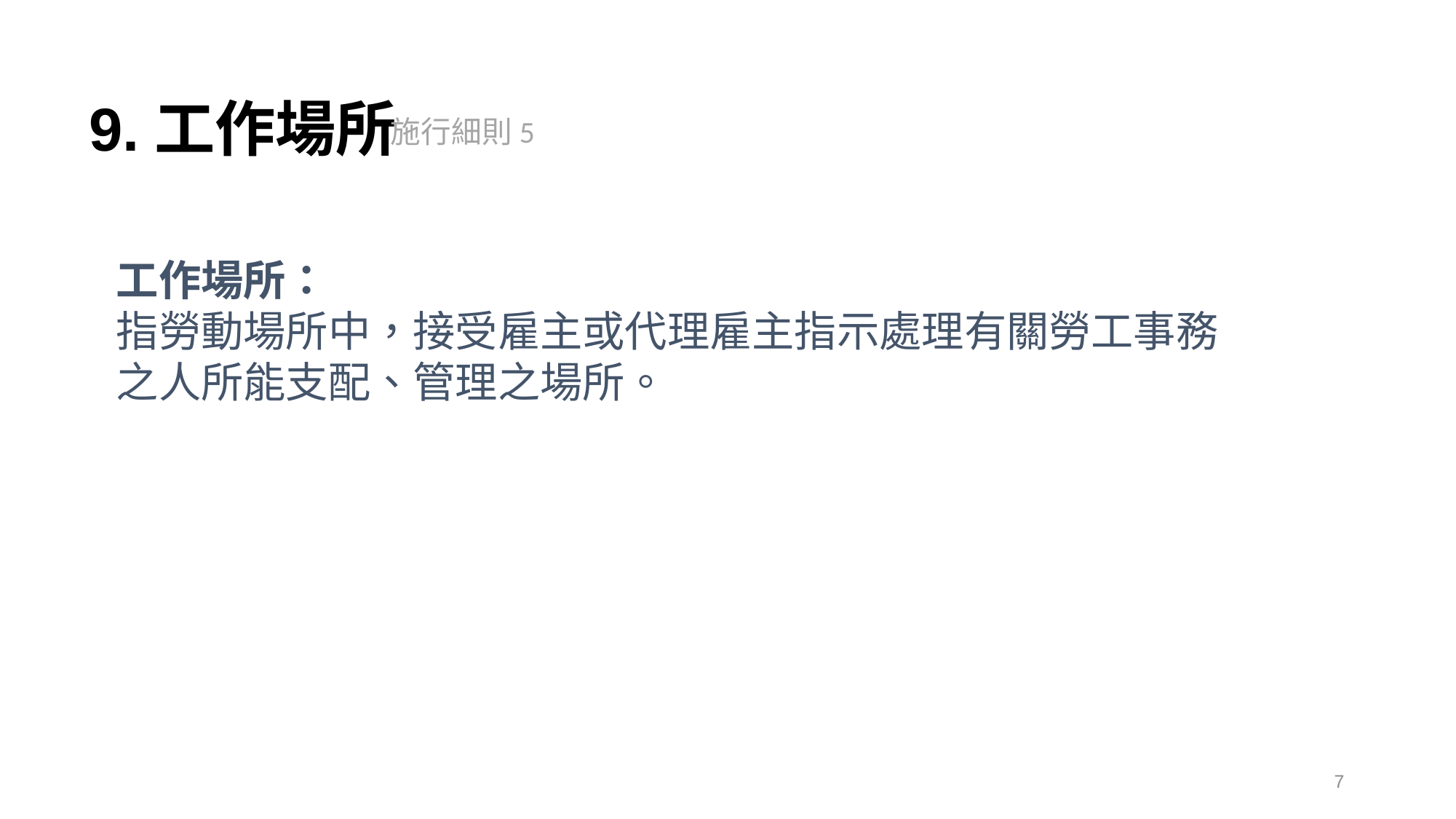

# 9.工作場所
施行細則5
工作場所：
指勞動場所中，接受雇主或代理雇主指示處理有關勞工事務之人所能支配、管理之場所。
7